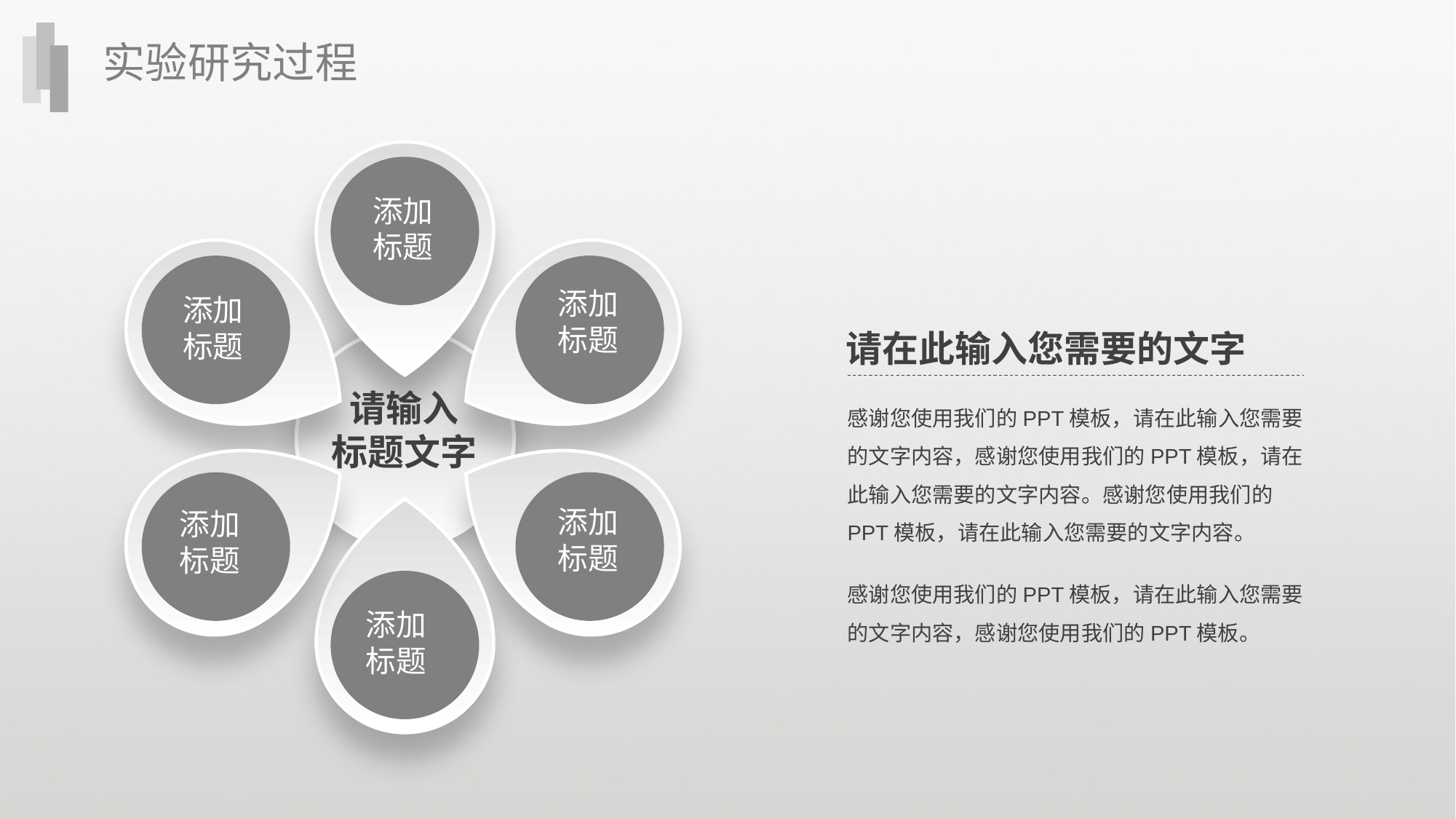

实验研究过程

添加
标题

添加
标题
添加
标题
请在此输入您需要的文字

请输入
标题文字
感谢您使用我们的PPT模板，请在此输入您需要的文字内容，感谢您使用我们的PPT模板，请在此输入您需要的文字内容。感谢您使用我们的PPT模板，请在此输入您需要的文字内容。

添加
标题

添加
标题
感谢您使用我们的PPT模板，请在此输入您需要的文字内容，感谢您使用我们的PPT模板。

添加
标题